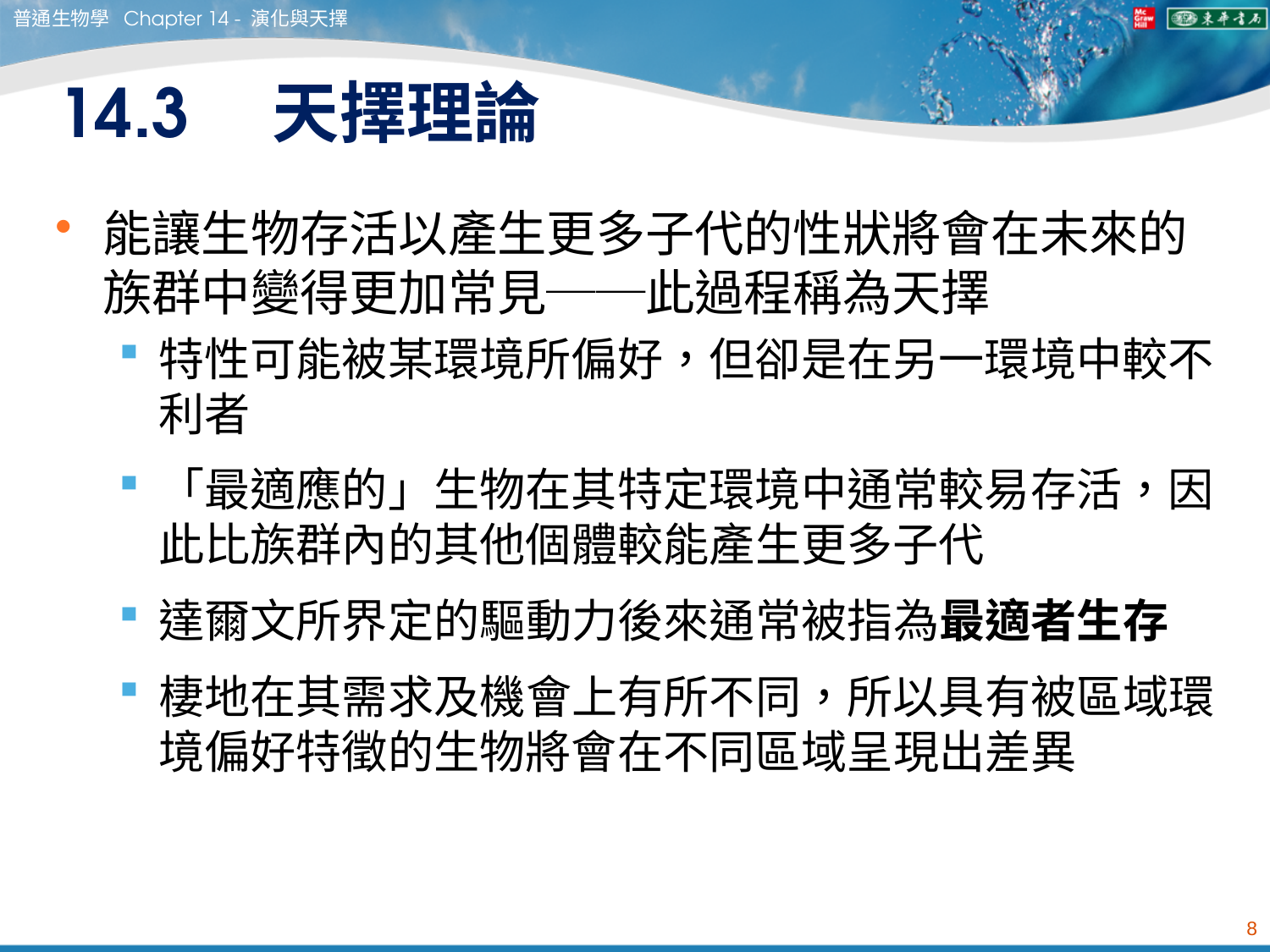

普通生物學  Chapter 14 - 演化與天擇
# 14.3　天擇理論
能讓生物存活以產生更多子代的性狀將會在未來的族群中變得更加常見──此過程稱為天擇
特性可能被某環境所偏好，但卻是在另一環境中較不利者
「最適應的」生物在其特定環境中通常較易存活，因此比族群內的其他個體較能產生更多子代
達爾文所界定的驅動力後來通常被指為最適者生存
棲地在其需求及機會上有所不同，所以具有被區域環境偏好特徵的生物將會在不同區域呈現出差異
8